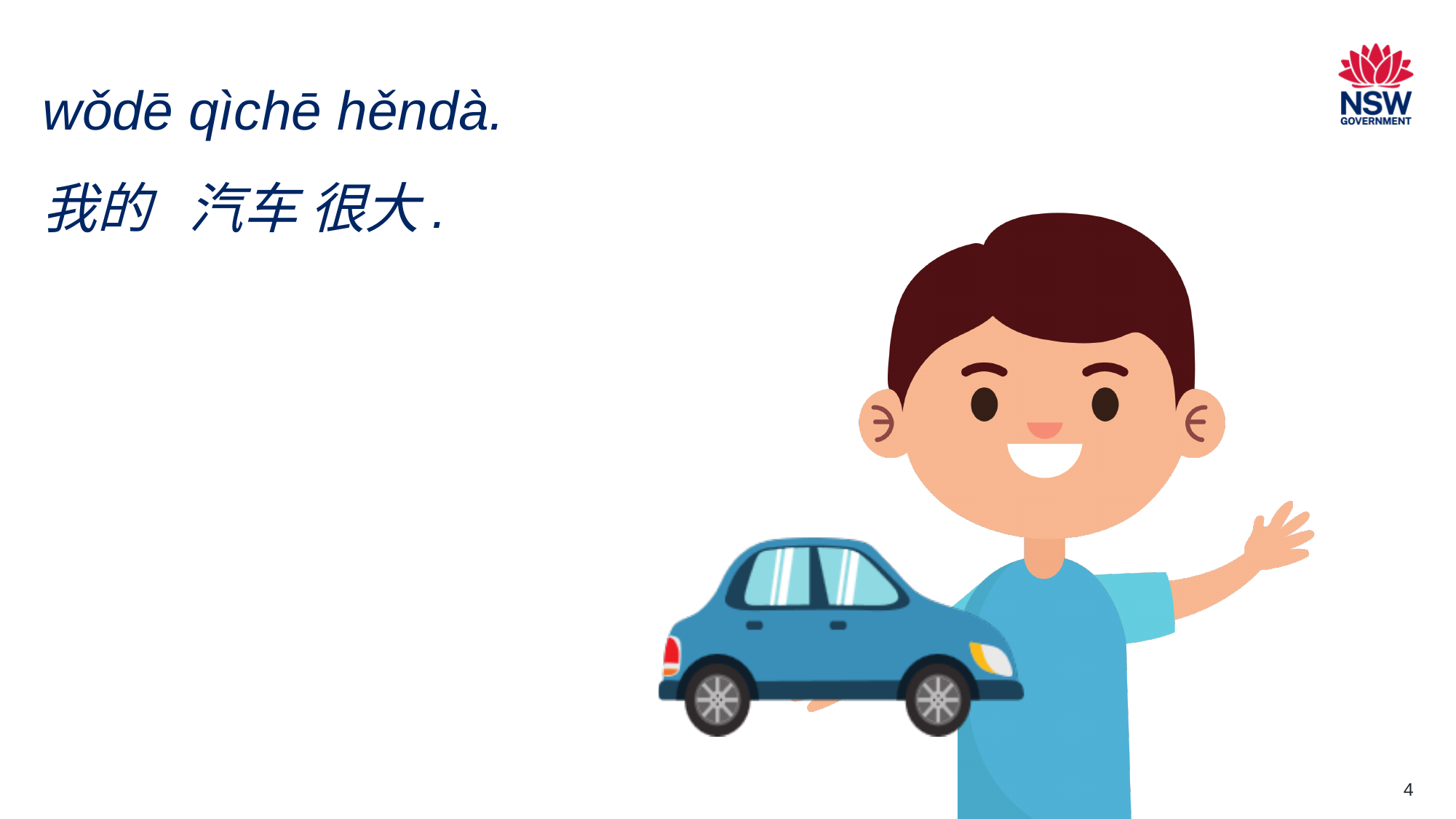

# wǒdē qìchē hěndà. 我的   汽车 很大.

4